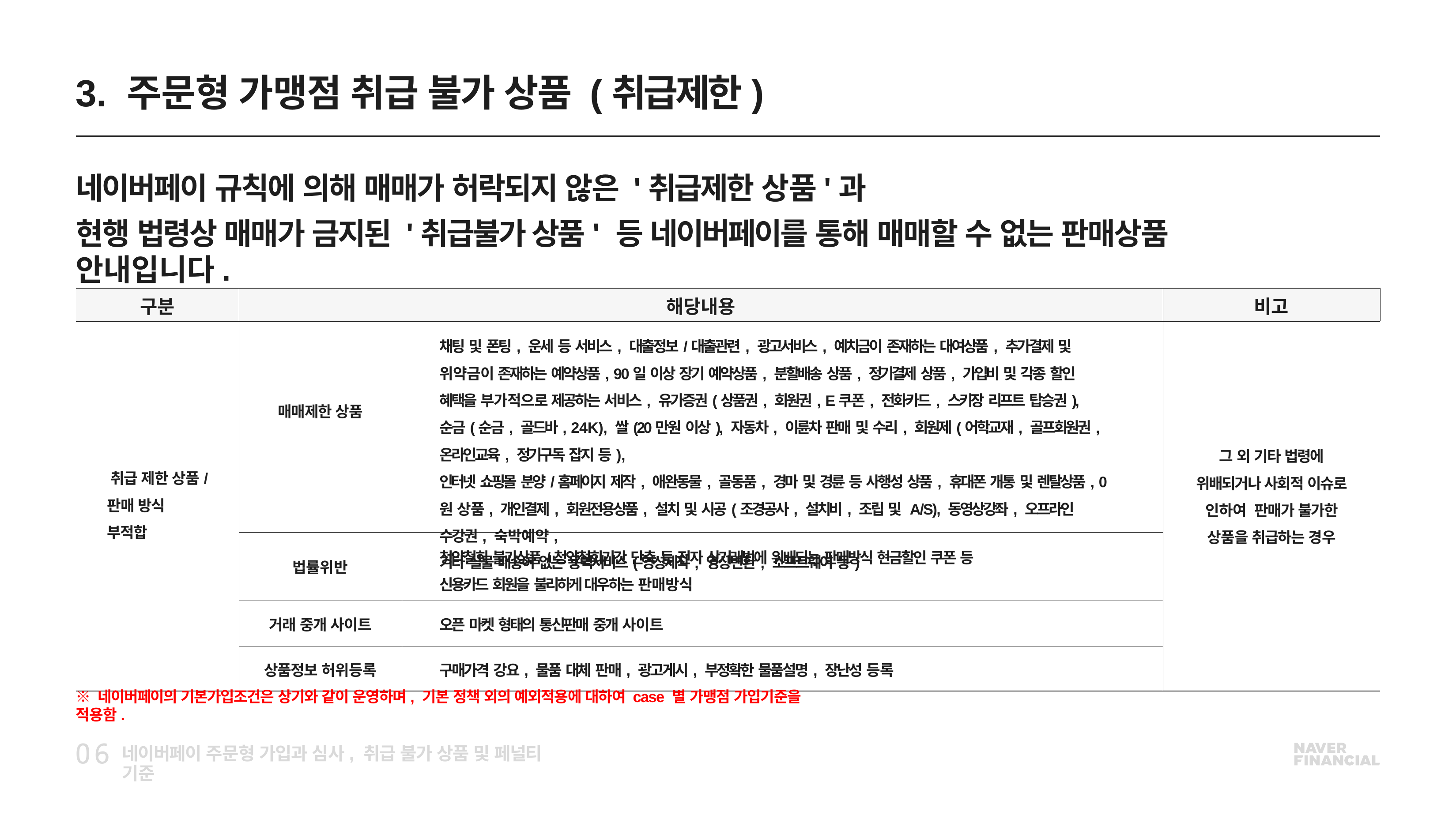

# 3. 주문형 가맹점 취급 불가 상품 (취급제한)
네이버페이 규칙에 의해 매매가 허락되지 않은 '취급제한 상품'과
현행 법령상 매매가 금지된 '취급불가 상품' 등 네이버페이를 통해 매매할 수 없는 판매상품 안내입니다.
| 구분 | 해당내용 |  | 비고 |
| --- | --- | --- | --- |
| 취급 제한 상품/ 판매 방식 부적합 | 매매제한 상품 | 채팅 및 폰팅, 운세 등 서비스, 대출정보/대출관련, 광고서비스, 예치금이 존재하는 대여상품, 추가결제 및 위약금이 존재하는 예약상품, 90일 이상 장기 예약상품, 분할배송 상품, 정기결제 상품, 가입비 및 각종 할인 혜택을 부가적으로 제공하는 서비스, 유가증권(상품권, 회원권, E쿠폰, 전화카드, 스키장 리프트 탑승권), 순금(순금, 골드바, 24K), 쌀(20만원 이상), 자동차, 이륜차 판매 및 수리, 회원제(어학교재, 골프회원권, 온라인교육, 정기구독 잡지 등), 인터넷 쇼핑몰 분양/홈페이지 제작, 애완동물, 골동품, 경마 및 경륜 등 사행성 상품, 휴대폰 개통 및 렌탈상품, 0원 상품, 개인결제, 회원전용상품, 설치 및 시공(조경공사, 설치비, 조립 및 A/S), 동영상강좌, 오프라인 수강권, 숙박예약, 기타 실물 배송이 없는 용역서비스(영상제작, 영상변환, 소프트웨어 등) | 그 외 기타 법령에 위배되거나 사회적 이슈로 인하여 판매가 불가한 상품을 취급하는 경우 |
|  | 법률위반 | 청약철회 불가상품/청약철회기간 단축 등 전자 상거래법에 위배되는 판매방식 현금할인 쿠폰 등 신용카드 회원을 불리하게 대우하는 판매방식 |  |
|  | 거래 중개 사이트 | 오픈 마켓 형태의 통신판매 중개 사이트 |  |
|  | 상품정보 허위등록 | 구매가격 강요, 물품 대체 판매, 광고게시, 부정확한 물품설명, 장난성 등록 |  |
※ 네이버페이의 기본가입조건은 상기와 같이 운영하며, 기본 정책 외의 예외적용에 대하여 case 별 가맹점 가입기준을 적용함.
06
네이버페이 주문형 가입과 심사, 취급 불가 상품 및 페널티 기준